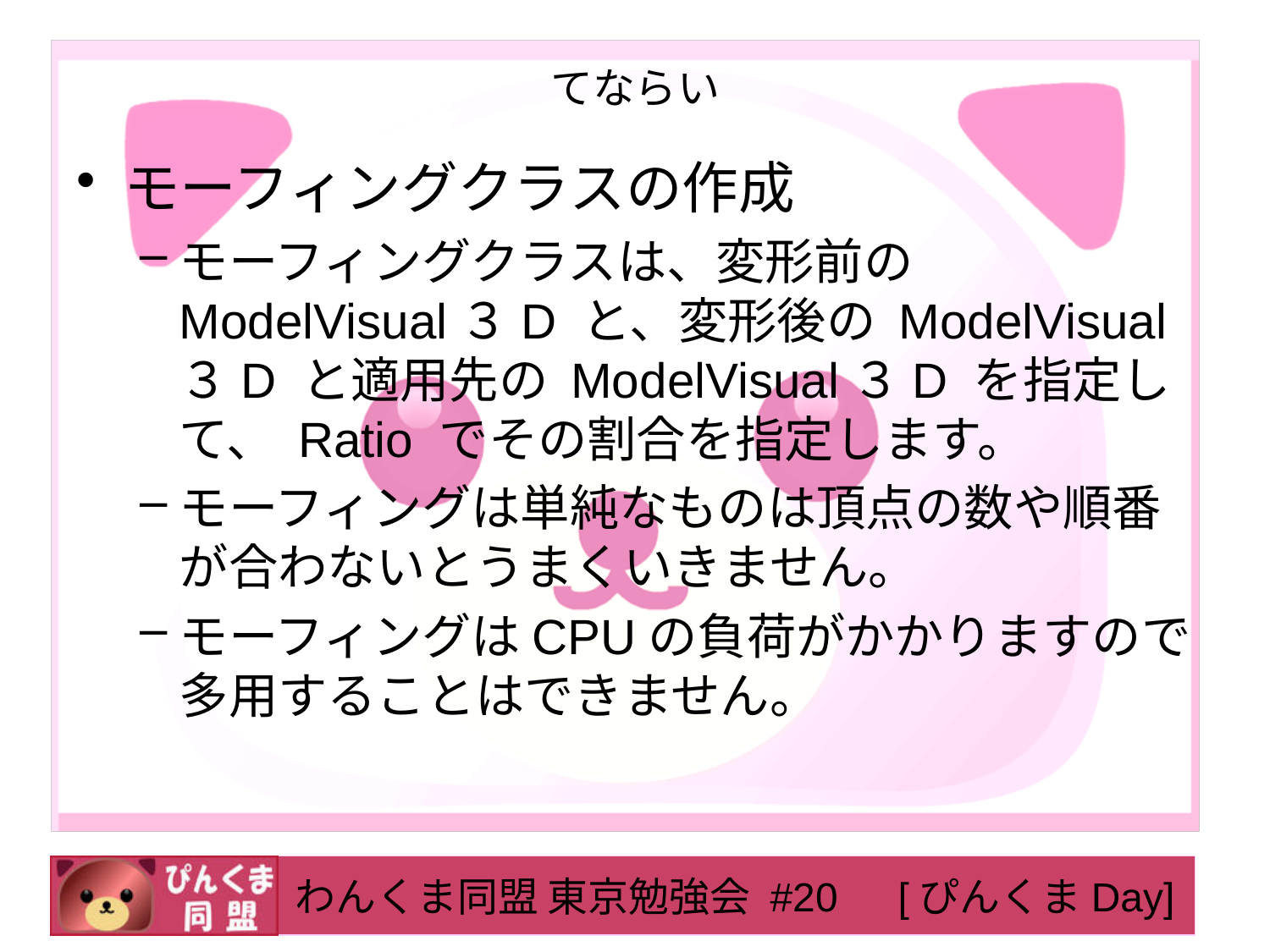

# てならい
モーフィングクラスの作成
モーフィングクラスは、変形前の ModelVisual３D と、変形後の ModelVisual３D と適用先の ModelVisual３D を指定して、 Ratio でその割合を指定します。
モーフィングは単純なものは頂点の数や順番が合わないとうまくいきません。
モーフィングはCPUの負荷がかかりますので多用することはできません。